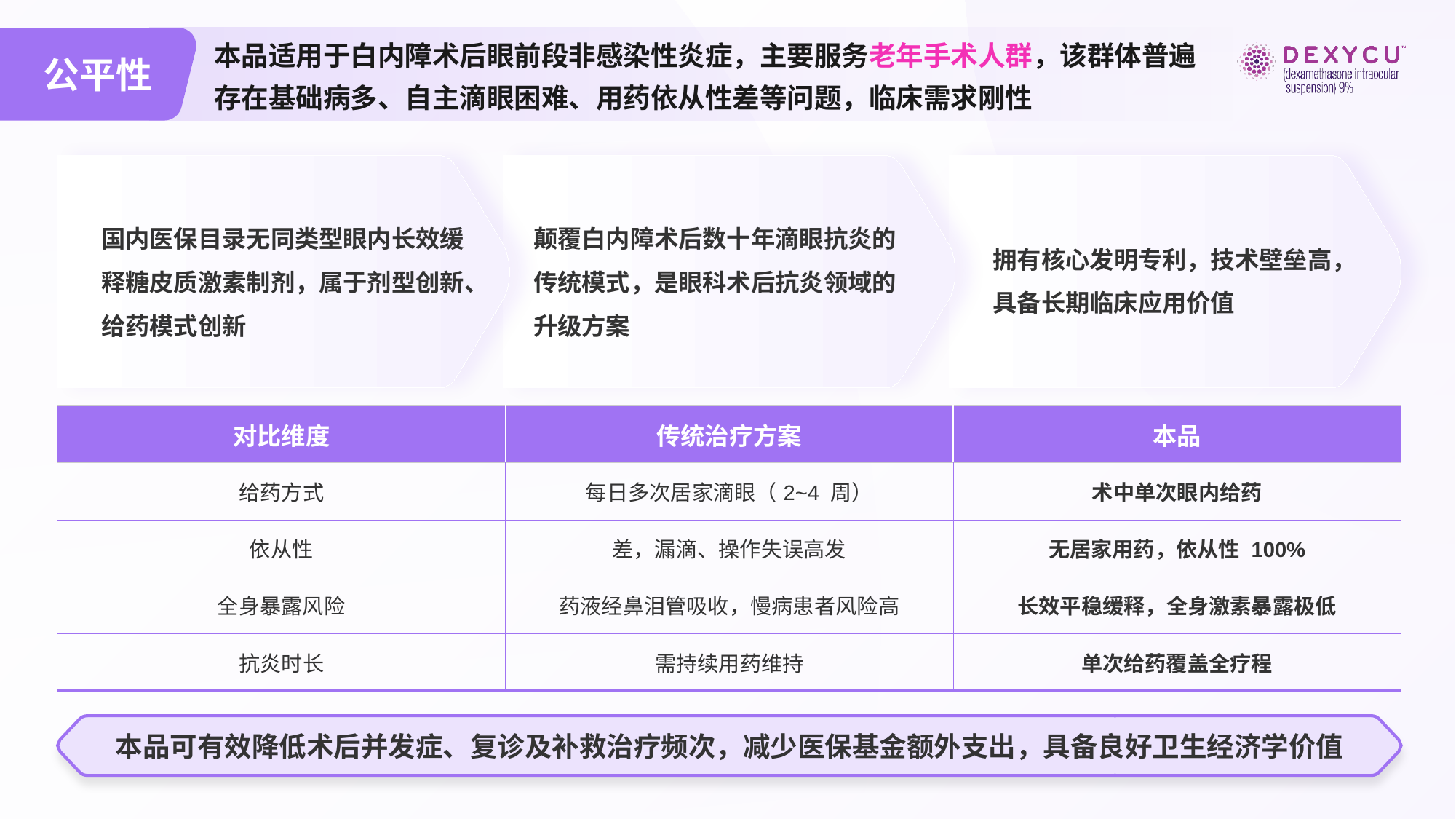

本品适用于白内障术后眼前段非感染性炎症，主要服务老年手术人群，该群体普遍存在基础病多、自主滴眼困难、用药依从性差等问题，临床需求刚性

公平性

国内医保目录无同类型眼内长效缓释糖皮质激素制剂，属于剂型创新、给药模式创新
颠覆白内障术后数十年滴眼抗炎的传统模式，是眼科术后抗炎领域的升级方案
拥有核心发明专利，技术壁垒高，具备长期临床应用价值
| 对比维度 | 传统治疗方案 | 本品 |
| --- | --- | --- |
| 给药方式 | 每日多次居家滴眼（2~4 周） | 术中单次眼内给药 |
| 依从性 | 差，漏滴、操作失误高发 | 无居家用药，依从性 100% |
| 全身暴露风险 | 药液经鼻泪管吸收，慢病患者风险高 | 长效平稳缓释，全身激素暴露极低 |
| 抗炎时长 | 需持续用药维持 | 单次给药覆盖全疗程 |
本品可有效降低术后并发症、复诊及补救治疗频次，减少医保基金额外支出，具备良好卫生经济学价值